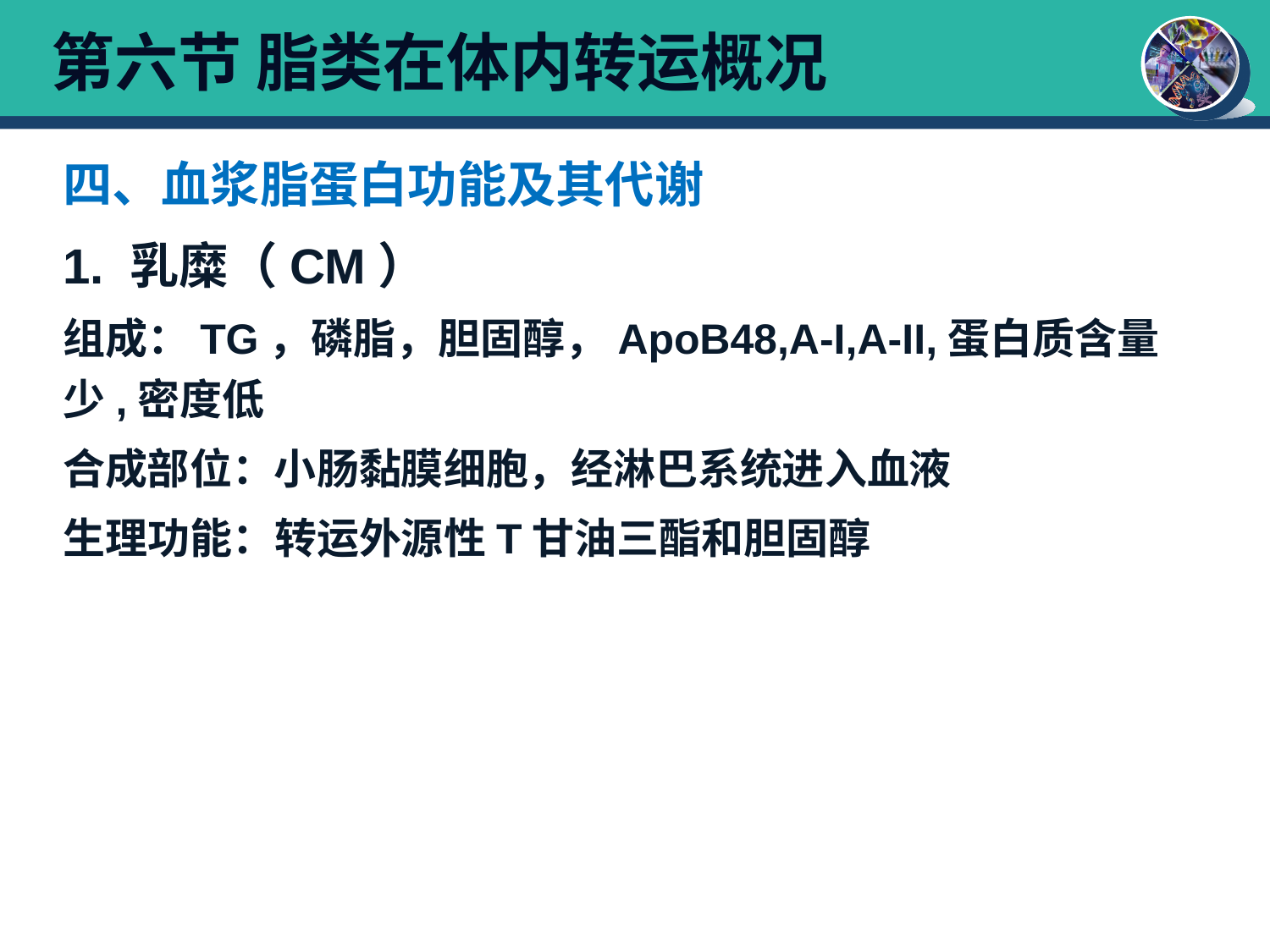

# 第六节 脂类在体内转运概况
四、血浆脂蛋白功能及其代谢
1. 乳糜（CM）
组成：TG，磷脂，胆固醇，ApoB48,A-I,A-II,蛋白质含量 少,密度低
合成部位：小肠黏膜细胞，经淋巴系统进入血液
生理功能：转运外源性T甘油三酯和胆固醇